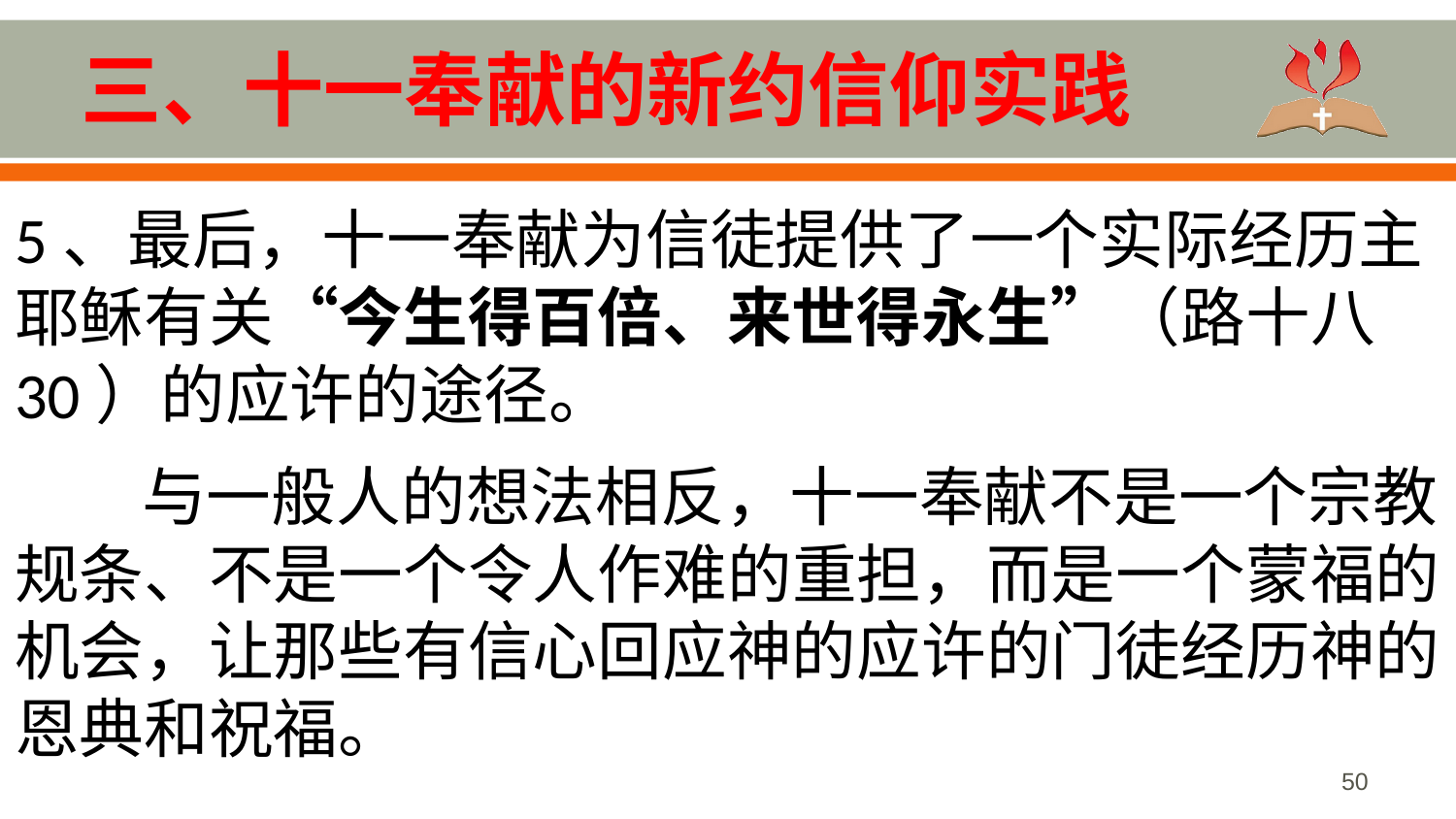

# 三、十一奉献的新约信仰实践
5、最后，十一奉献为信徒提供了一个实际经历主耶稣有关“今生得百倍、来世得永生”（路十八30）的应许的途径。
与一般人的想法相反，十一奉献不是一个宗教规条、不是一个令人作难的重担，而是一个蒙福的机会，让那些有信心回应神的应许的门徒经历神的恩典和祝福。

50